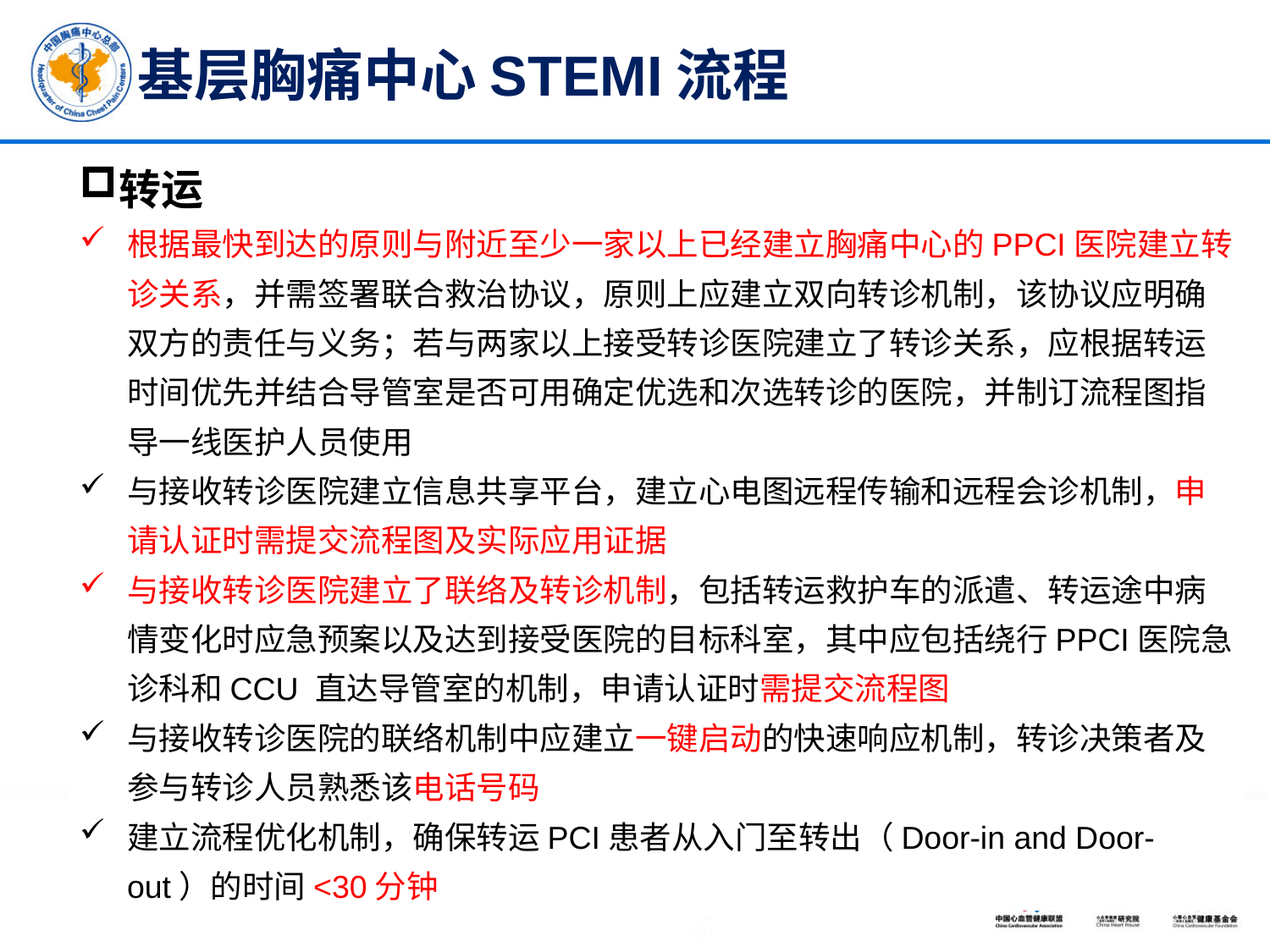

# 基层胸痛中心STEMI流程
转运
根据最快到达的原则与附近至少一家以上已经建立胸痛中心的PPCI医院建立转诊关系，并需签署联合救治协议，原则上应建立双向转诊机制，该协议应明确双方的责任与义务；若与两家以上接受转诊医院建立了转诊关系，应根据转运时间优先并结合导管室是否可用确定优选和次选转诊的医院，并制订流程图指导一线医护人员使用
与接收转诊医院建立信息共享平台，建立心电图远程传输和远程会诊机制，申请认证时需提交流程图及实际应用证据
与接收转诊医院建立了联络及转诊机制，包括转运救护车的派遣、转运途中病情变化时应急预案以及达到接受医院的目标科室，其中应包括绕行PPCI医院急诊科和CCU 直达导管室的机制，申请认证时需提交流程图
与接收转诊医院的联络机制中应建立一键启动的快速响应机制，转诊决策者及参与转诊人员熟悉该电话号码
建立流程优化机制，确保转运PCI患者从入门至转出（Door-in and Door-out）的时间<30分钟